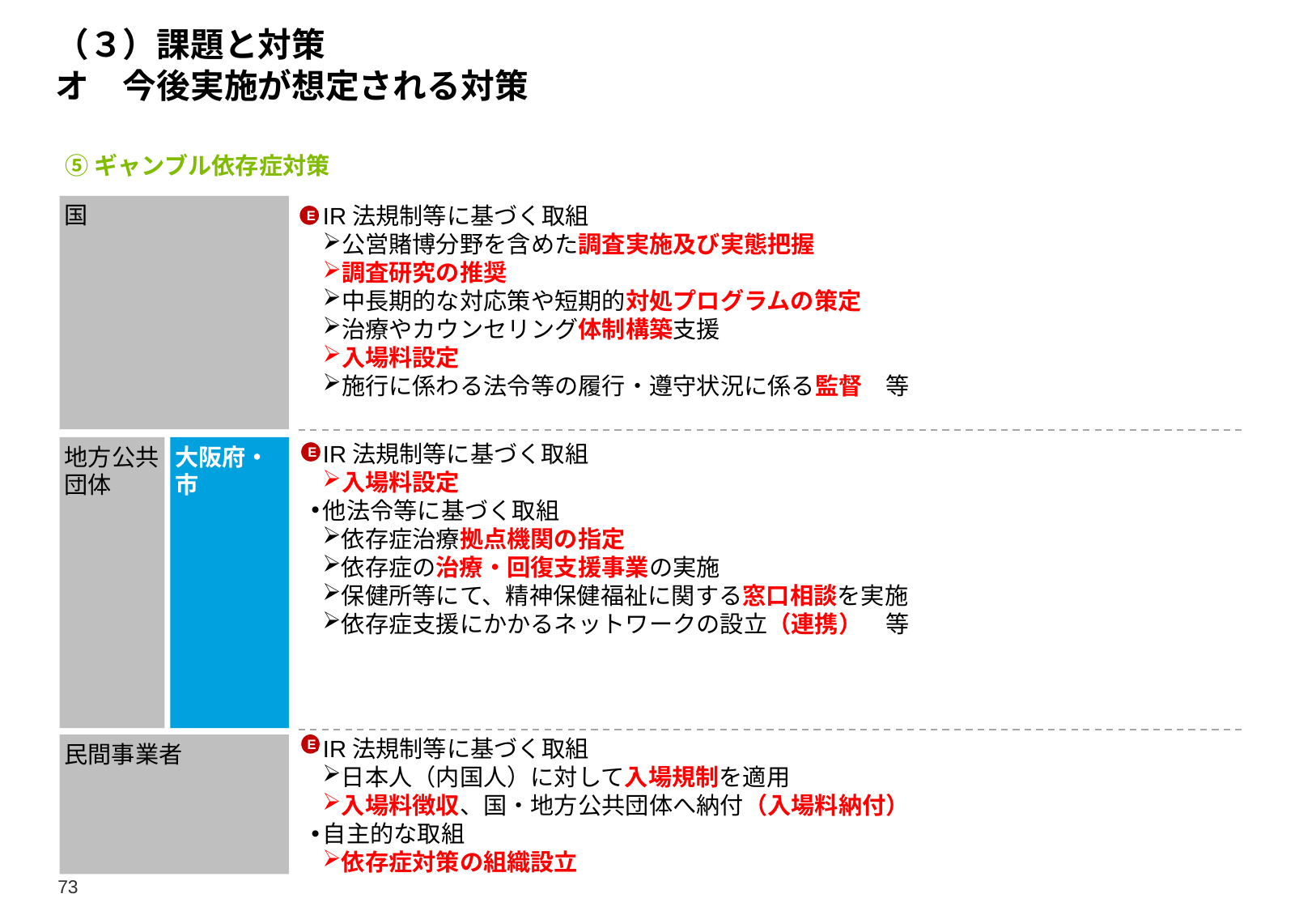

# （３）課題と対策 オ　今後実施が想定される対策
⑤ギャンブル依存症対策
国
IR法規制等に基づく取組
公営賭博分野を含めた調査実施及び実態把握
調査研究の推奨
中長期的な対応策や短期的対処プログラムの策定
治療やカウンセリング体制構築支援
入場料設定
施行に係わる法令等の履行・遵守状況に係る監督　等
E
IR法規制等に基づく取組
入場料設定
他法令等に基づく取組
依存症治療拠点機関の指定
依存症の治療・回復支援事業の実施
保健所等にて、精神保健福祉に関する窓口相談を実施
依存症支援にかかるネットワークの設立（連携）　等

地方公共団体
大阪府・市
E
IR法規制等に基づく取組
日本人（内国人）に対して入場規制を適用
入場料徴収、国・地方公共団体へ納付（入場料納付）
自主的な取組
依存症対策の組織設立
民間事業者
E
73